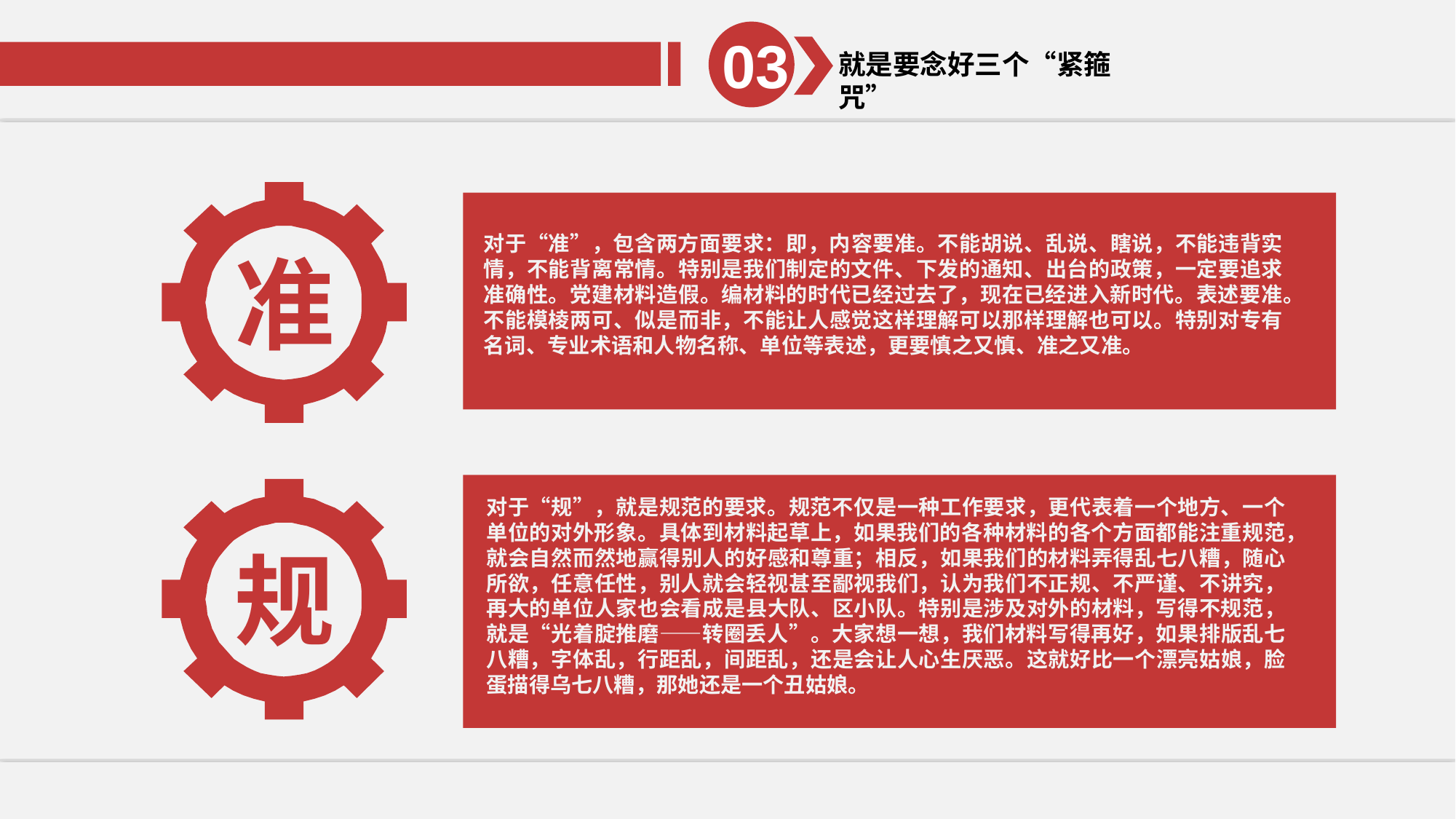

03

就是要念好三个“紧箍咒”

03

就是要念好三个“紧箍咒”

准

对于“准”，包含两方面要求：即，内容要准。不能胡说、乱说、瞎说，不能违背实情，不能背离常情。特别是我们制定的文件、下发的通知、出台的政策，一定要追求准确性。党建材料造假。编材料的时代已经过去了，现在已经进入新时代。表述要准。不能模棱两可、似是而非，不能让人感觉这样理解可以那样理解也可以。特别对专有名词、专业术语和人物名称、单位等表述，更要慎之又慎、准之又准。

规
对于“规”，就是规范的要求。规范不仅是一种工作要求，更代表着一个地方、一个单位的对外形象。具体到材料起草上，如果我们的各种材料的各个方面都能注重规范，就会自然而然地赢得别人的好感和尊重；相反，如果我们的材料弄得乱七八糟，随心所欲，任意任性，别人就会轻视甚至鄙视我们，认为我们不正规、不严谨、不讲究，再大的单位人家也会看成是县大队、区小队。特别是涉及对外的材料，写得不规范，就是“光着腚推磨——转圈丢人”。大家想一想，我们材料写得再好，如果排版乱七八糟，字体乱，行距乱，间距乱，还是会让人心生厌恶。这就好比一个漂亮姑娘，脸蛋描得乌七八糟，那她还是一个丑姑娘。